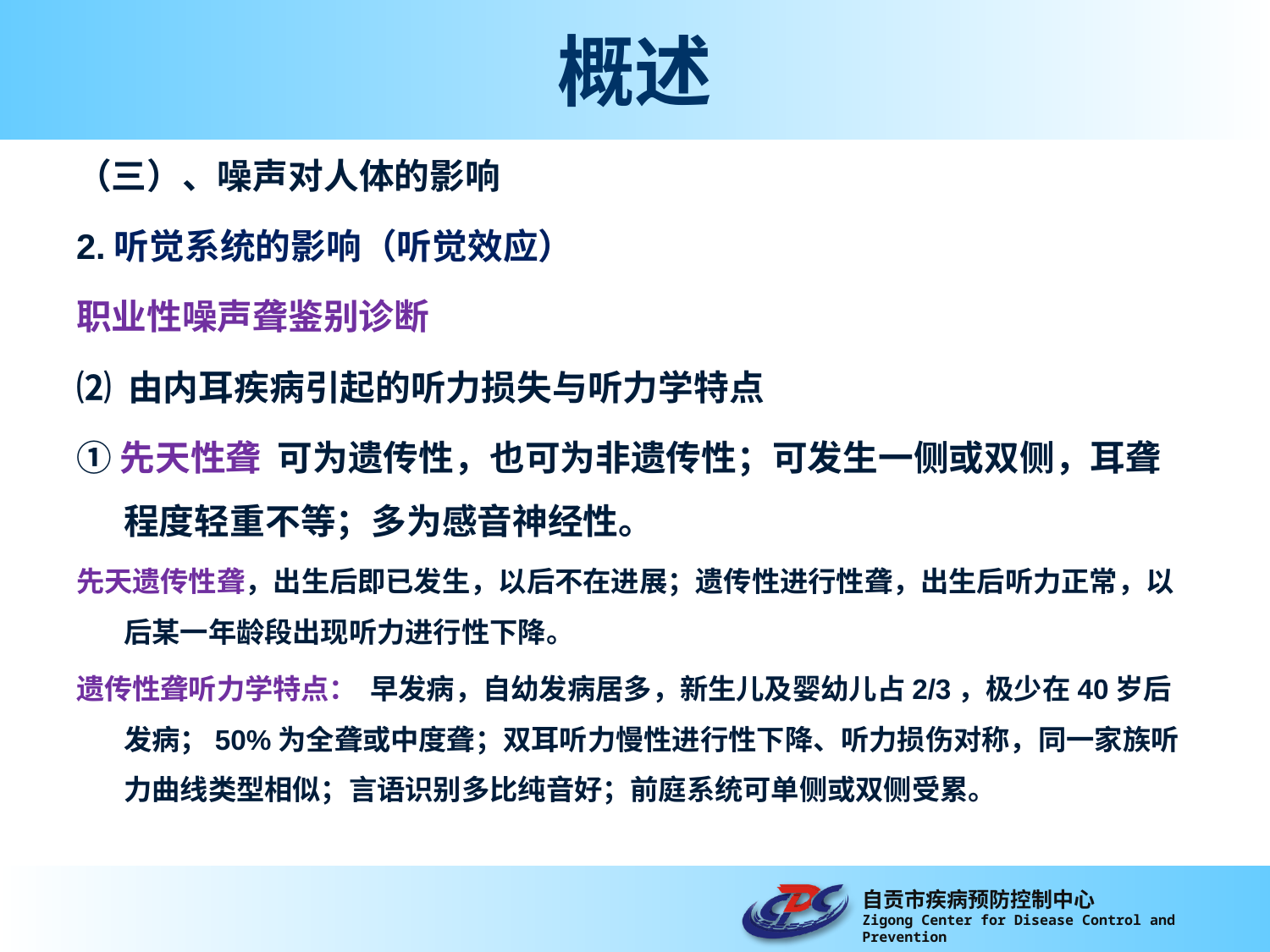

# 概述
（三）、噪声对人体的影响
2.听觉系统的影响（听觉效应）
职业性噪声聋鉴别诊断
⑵ 由内耳疾病引起的听力损失与听力学特点
①先天性聋  可为遗传性，也可为非遗传性；可发生一侧或双侧，耳聋程度轻重不等；多为感音神经性。
先天遗传性聋，出生后即已发生，以后不在进展；遗传性进行性聋，出生后听力正常，以后某一年龄段出现听力进行性下降。
遗传性聋听力学特点：  早发病，自幼发病居多，新生儿及婴幼儿占2/3，极少在40岁后发病；50%为全聋或中度聋；双耳听力慢性进行性下降、听力损伤对称，同一家族听力曲线类型相似；言语识别多比纯音好；前庭系统可单侧或双侧受累。

54